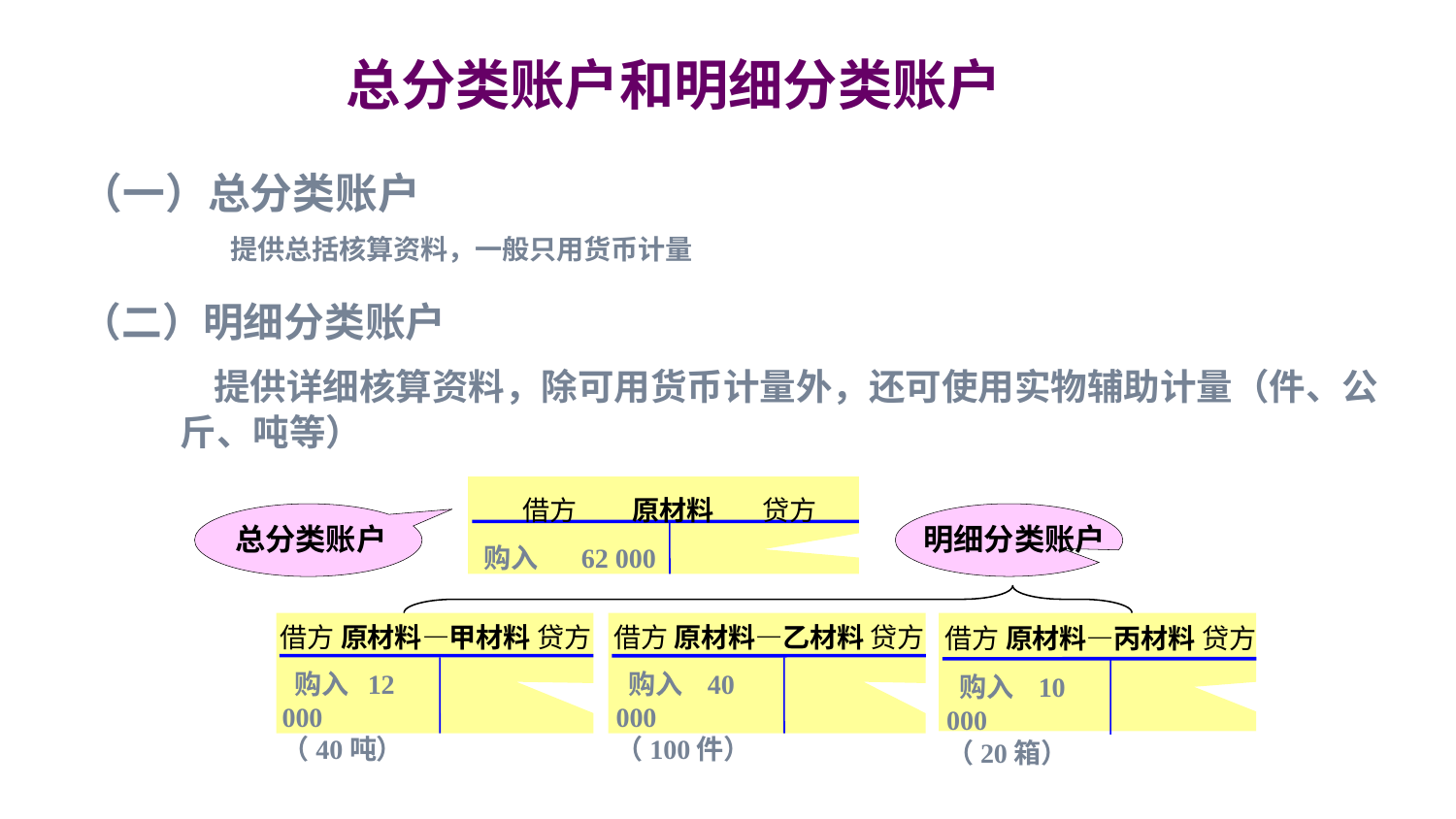

# 总分类账户和明细分类账户
（一）总分类账户
提供总括核算资料，一般只用货币计量
（二）明细分类账户
   提供详细核算资料，除可用货币计量外，还可使用实物辅助计量（件、公斤、吨等）

借方         原材料        贷方

购入      62 000

明细分类账户
总分类账户

 购入  12 000
（40吨）

借方 原材料—甲材料 贷方
借方 原材料—乙材料 贷方

借方 原材料—丙材料 贷方

 购入   40 000
（100件）

 购入   10 000
（20箱）